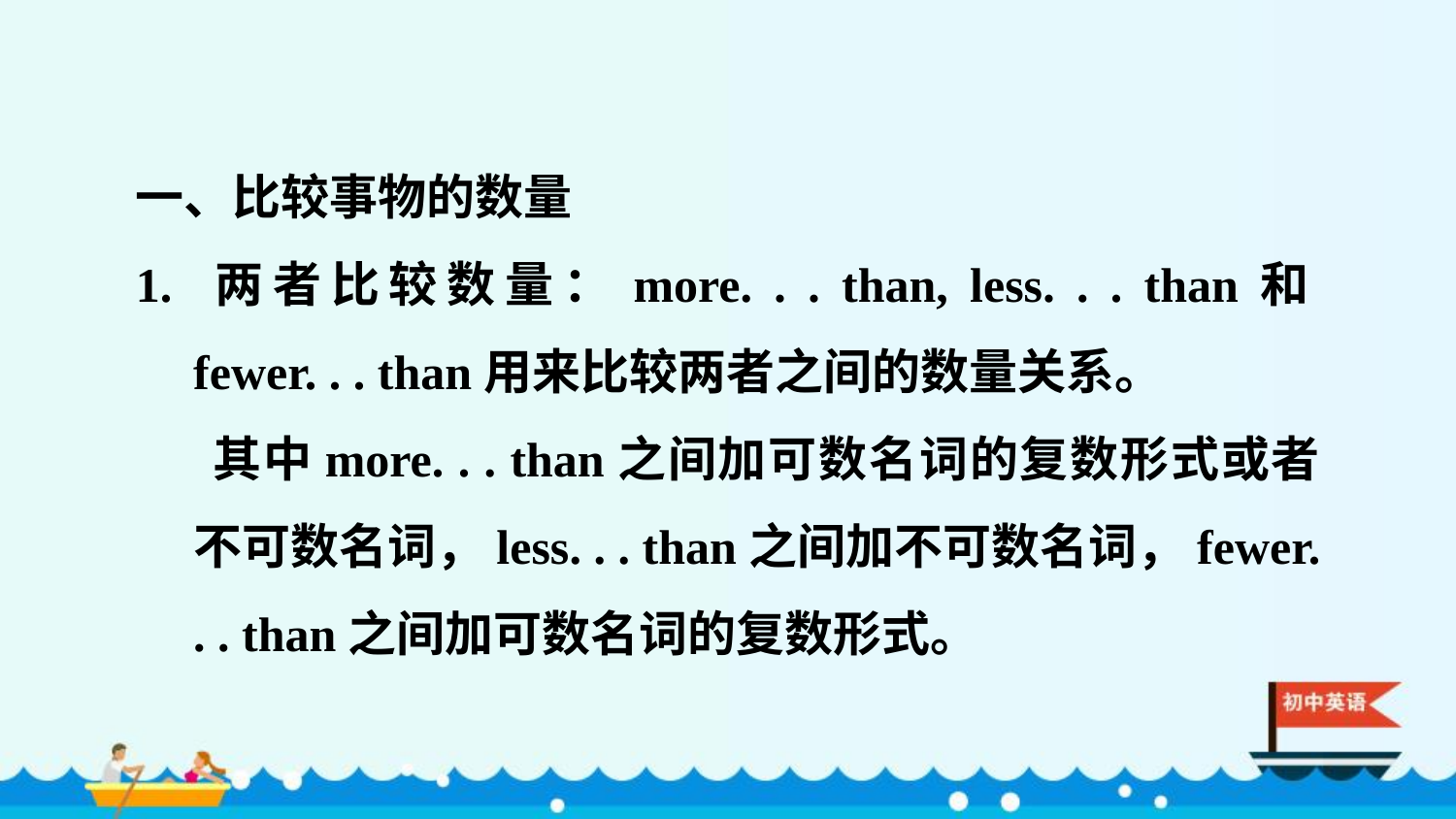

一、比较事物的数量
1. 两者比较数量：more. . . than, less. . . than和fewer. . . than用来比较两者之间的数量关系。
     其中more. . . than之间加可数名词的复数形式或者不可数名词，less. . . than之间加不可数名词，fewer. . . than之间加可数名词的复数形式。